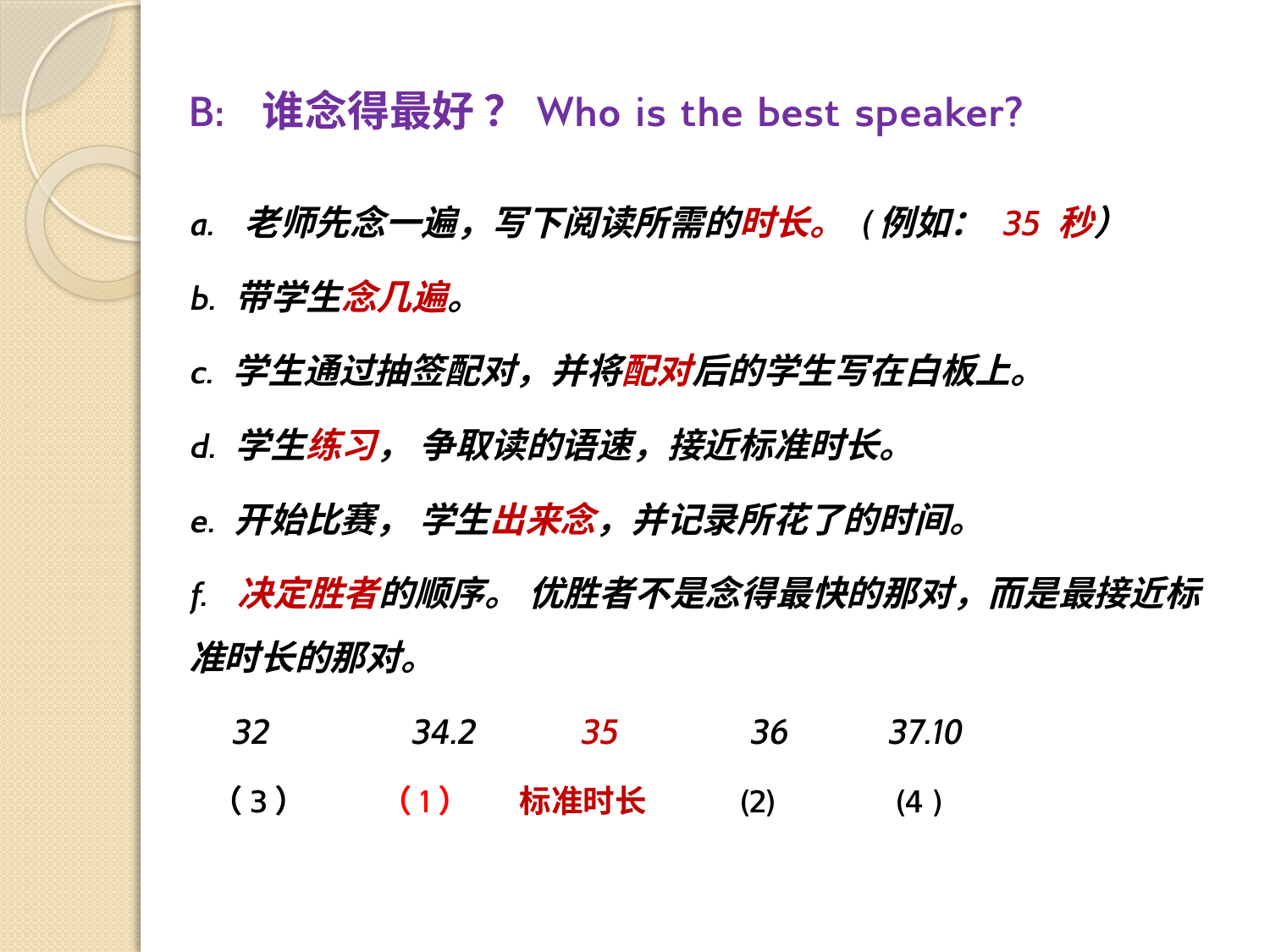

B:  谁念得最好 ？Who is the best speaker?

a.  老师先念一遍，写下阅读所需的时长。 (例如： 35 秒）
b. 带学生念几遍。
c. 学生通过抽签配对，并将配对后的学生写在白板上。
d. 学生练习， 争取读的语速，接近标准时长。
e. 开始比赛， 学生出来念，并记录所花了的时间。
f.  决定胜者的顺序。 优胜者不是念得最快的那对，而是最接近标准时长的那对。
    32	         34.2	 35 	     36	      37.10
  （3）	         （1）       标准时长	     (2)	       (4 )